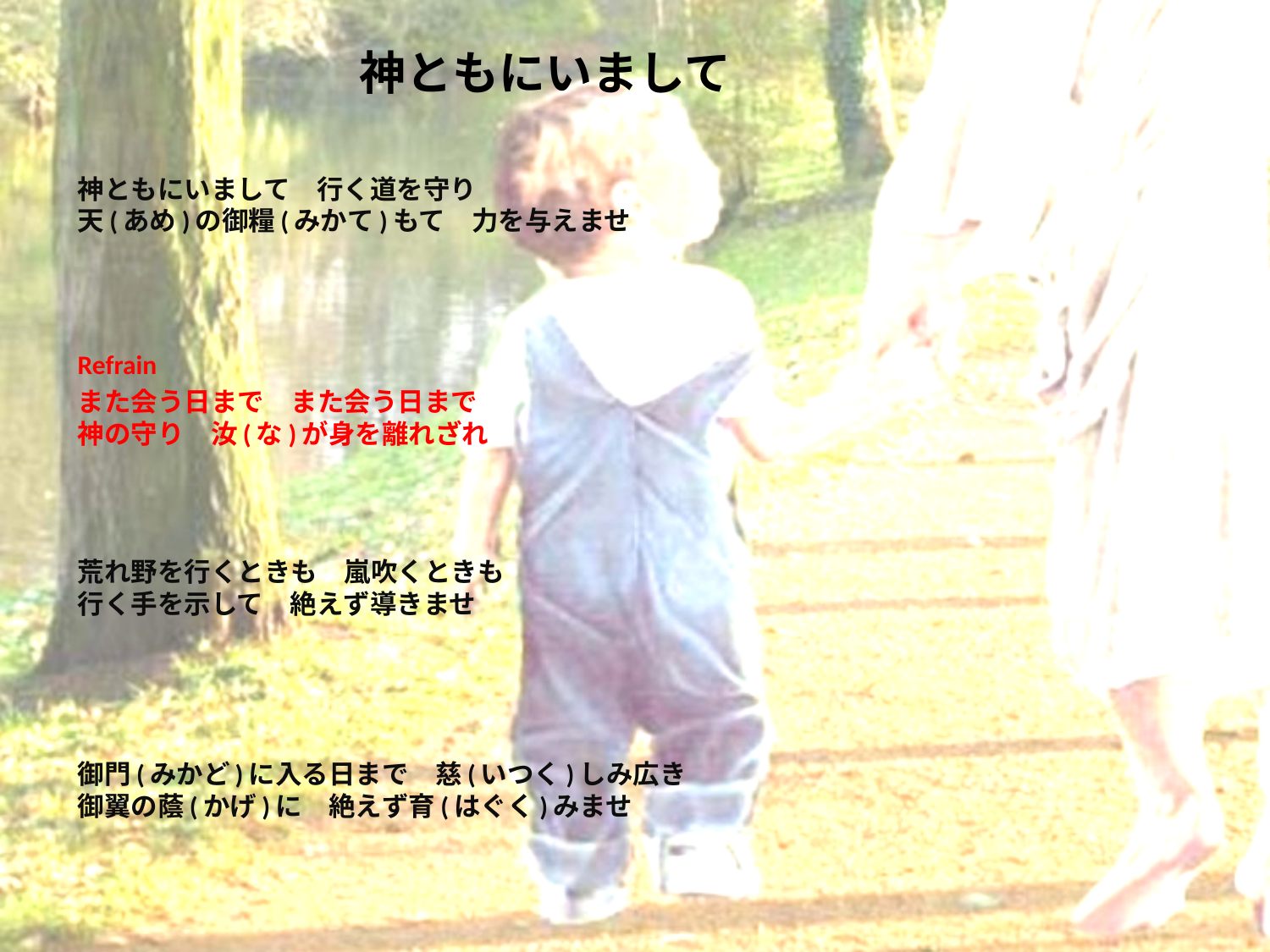

# 神ともにいまして
神ともにいまして　行く道を守り
天(あめ)の御糧(みかて)もて　力を与えませ

Refrain
また会う日まで　また会う日まで
神の守り　汝(な)が身を離れざれ

荒れ野を行くときも　嵐吹くときも
行く手を示して　絶えず導きませ

御門(みかど)に入る日まで　慈(いつく)しみ広き
御翼の蔭(かげ)に　絶えず育(はぐく)みませ